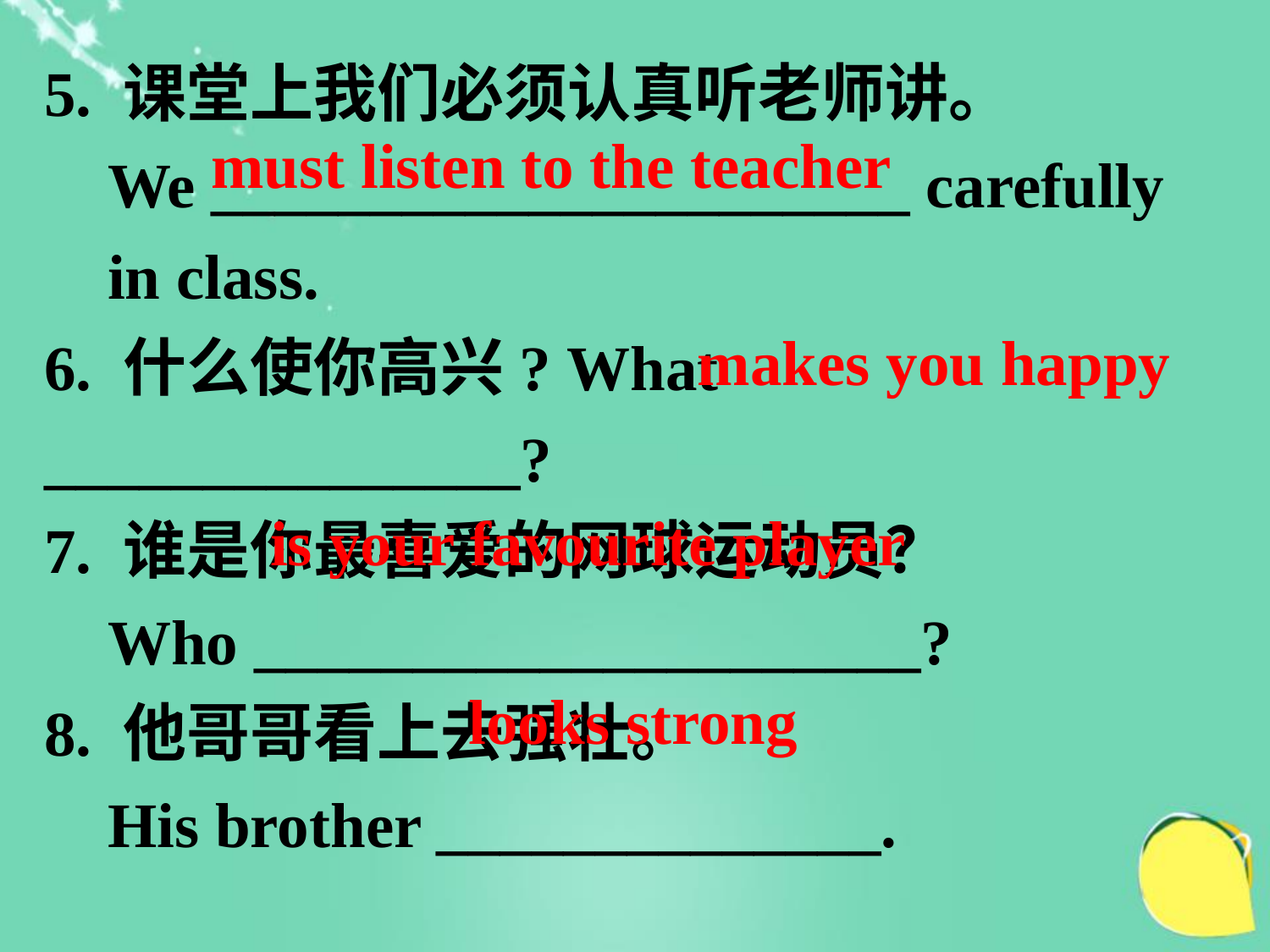

5. 课堂上我们必须认真听老师讲。
    We ______________________ carefully
    in class.
6. 什么使你高兴? What _______________?
7. 谁是你最喜爱的网球运动员？
    Who _____________________?
8. 他哥哥看上去强壮。
    His brother ______________.
must listen to the teacher
makes you happy
is your favourite player
looks strong